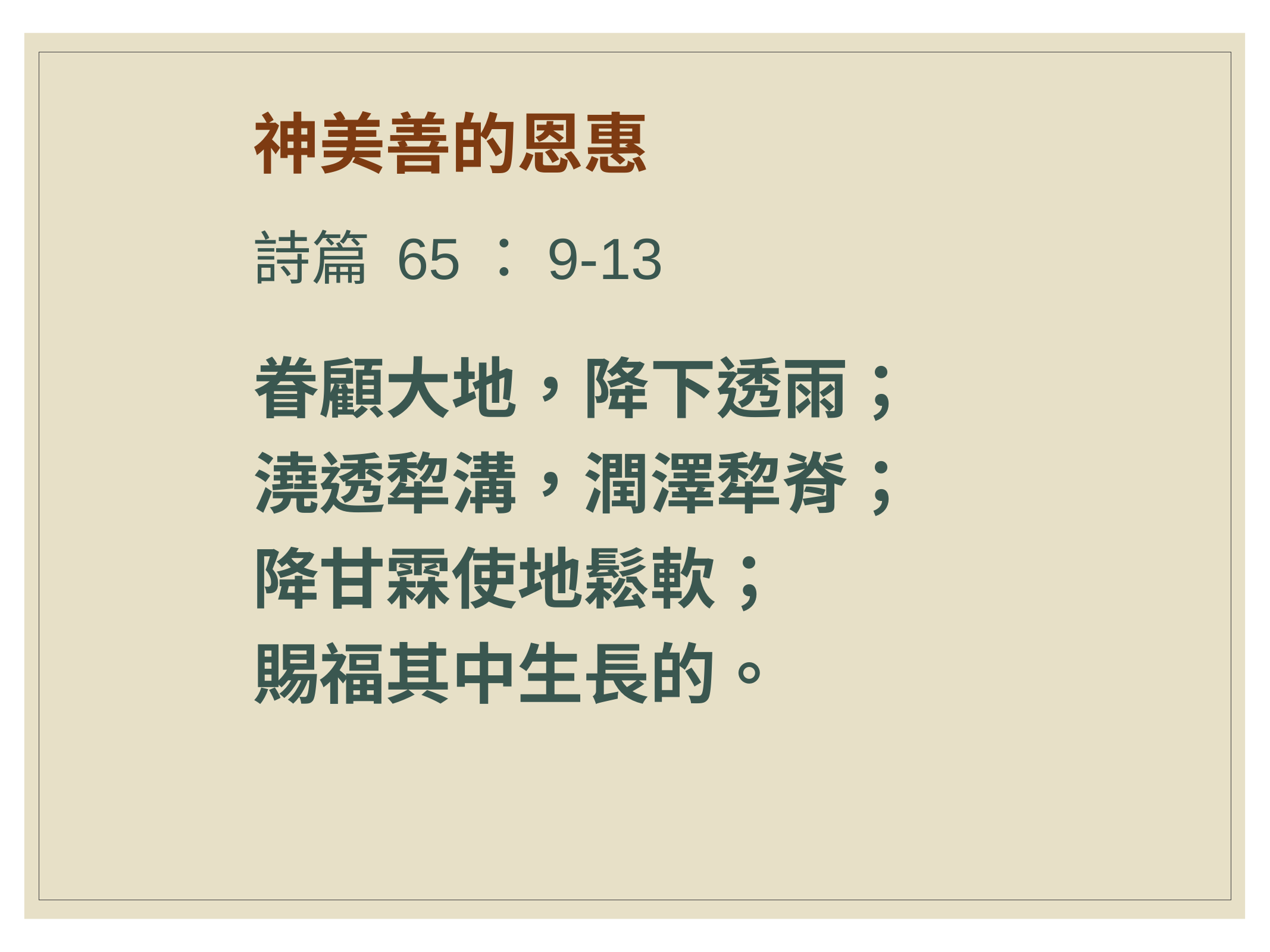

神美善的恩惠

詩篇 65：9-13

眷顧大地，降下透雨；
澆透犂溝，潤澤犂脊；
降甘霖使地鬆軟；
賜福其中生長的。